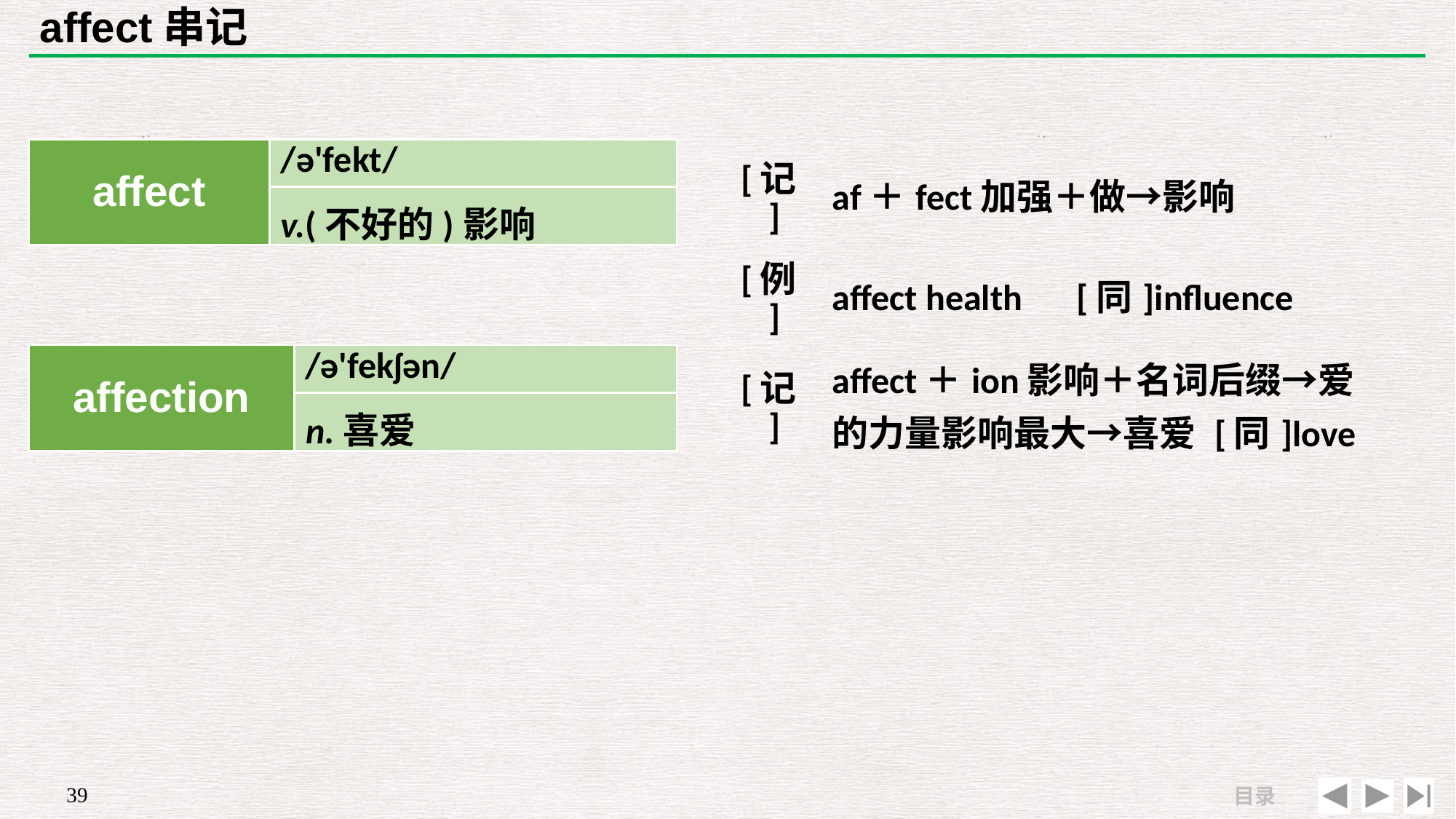

# affect串记

| affect | /ə'fekt/ |
| --- | --- |
|  |  |
| [记] | af＋fect加强＋做→影响 |
| --- | --- |
| [例] | affect health　[同]influence |
v.(不好的)影响
| affection | /ə'fekʃən/ |
| --- | --- |
|  |  |
| [记] | affect＋ion影响＋名词后缀→爱的力量影响最大→喜爱 [同]love |
| --- | --- |
|  |  |
n.喜爱